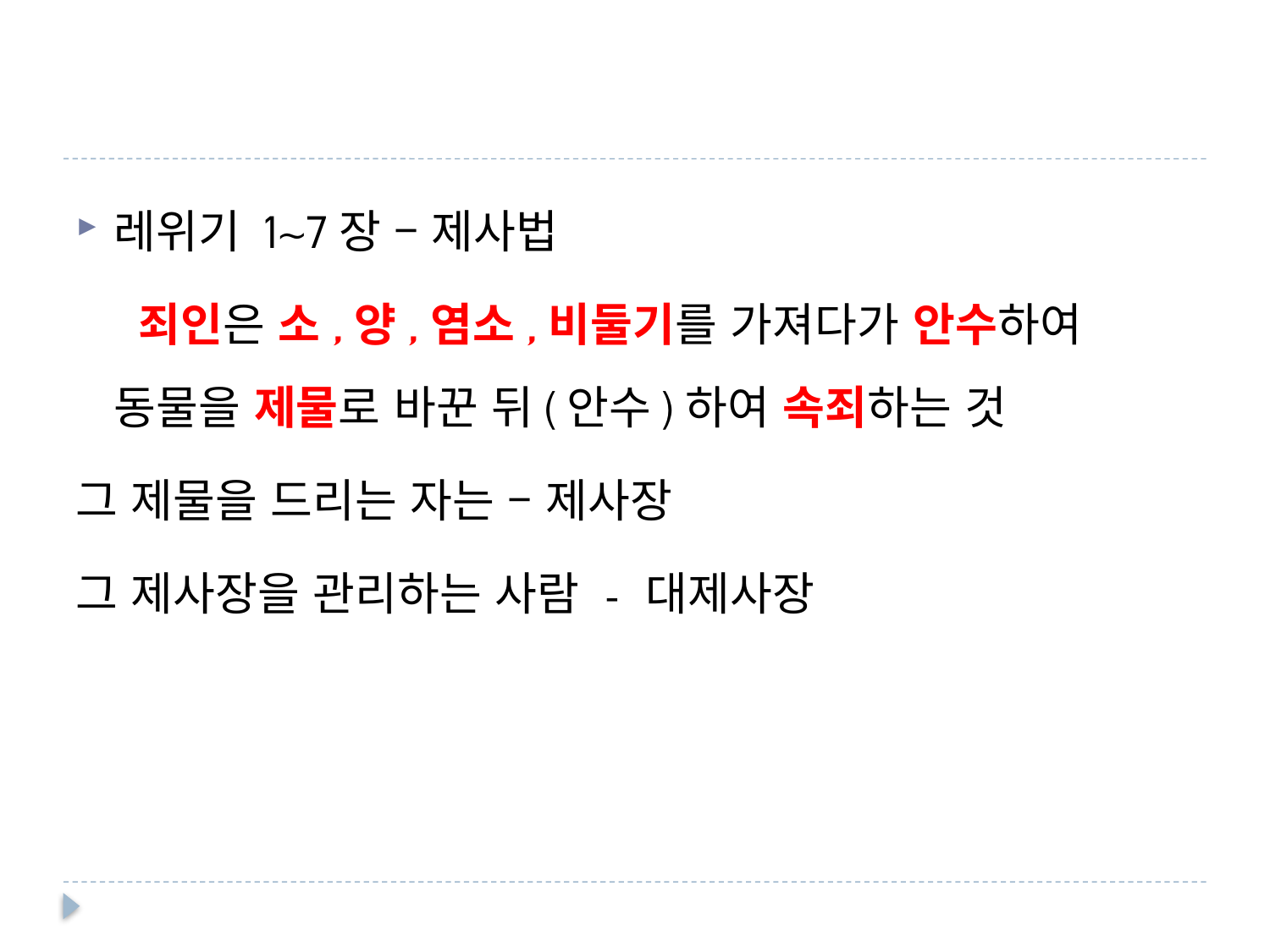

#
레위기 1~7장 – 제사법
    죄인은 소,양,염소,비둘기를 가져다가 안수하여 동물을 제물로 바꾼 뒤(안수)하여 속죄하는 것
그 제물을 드리는 자는 – 제사장
그 제사장을 관리하는 사람 - 대제사장